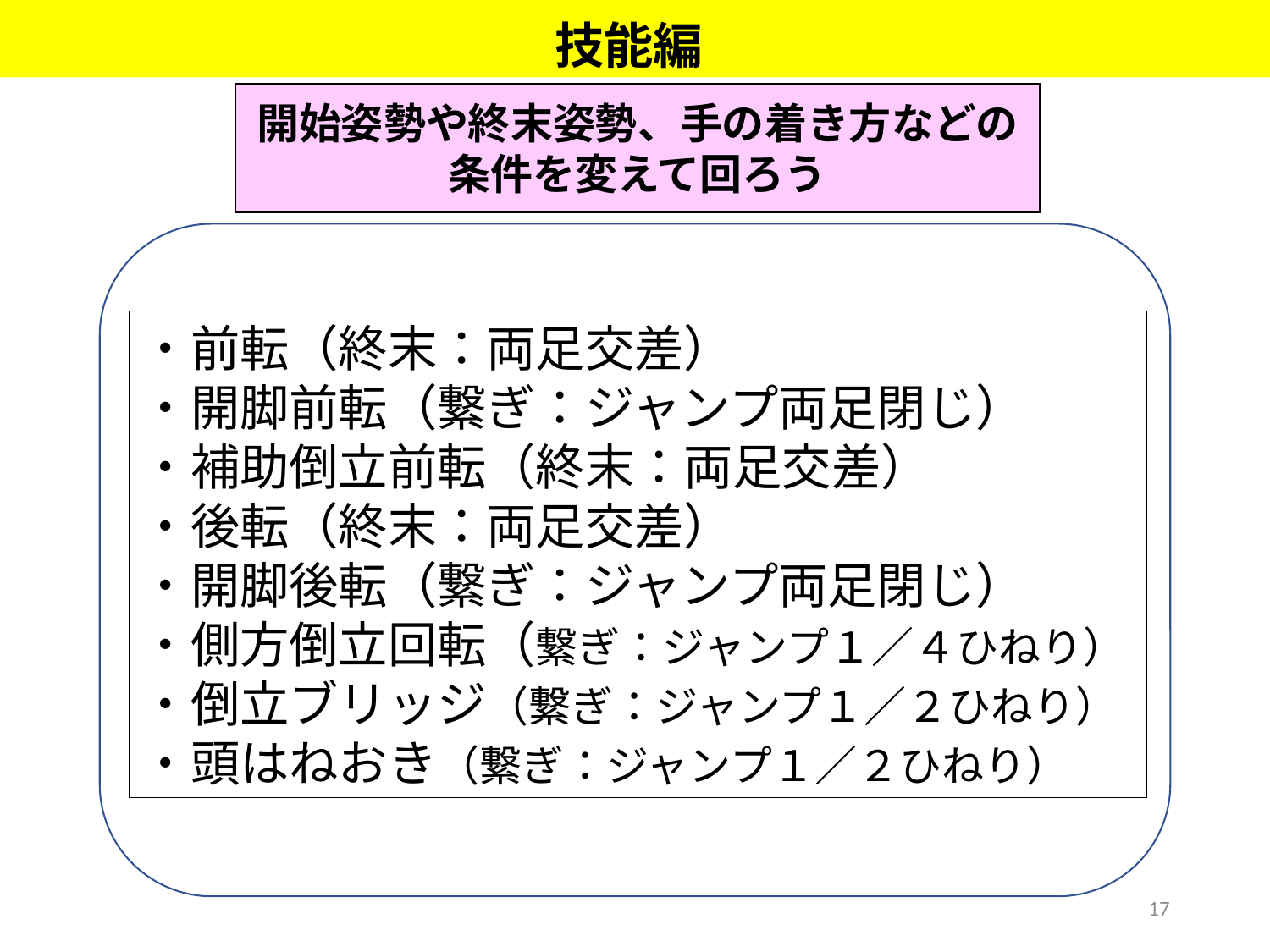

技能編
開始姿勢や終末姿勢、手の着き方などの条件を変えて回ろう

・前転（終末：両足交差）
・開脚前転（繋ぎ：ジャンプ両足閉じ）
・補助倒立前転（終末：両足交差）
・後転（終末：両足交差）
・開脚後転（繋ぎ：ジャンプ両足閉じ）
・側方倒立回転（繋ぎ：ジャンプ１／４ひねり）
・倒立ブリッジ（繋ぎ：ジャンプ１／２ひねり）
・頭はねおき（繋ぎ：ジャンプ１／２ひねり）
17